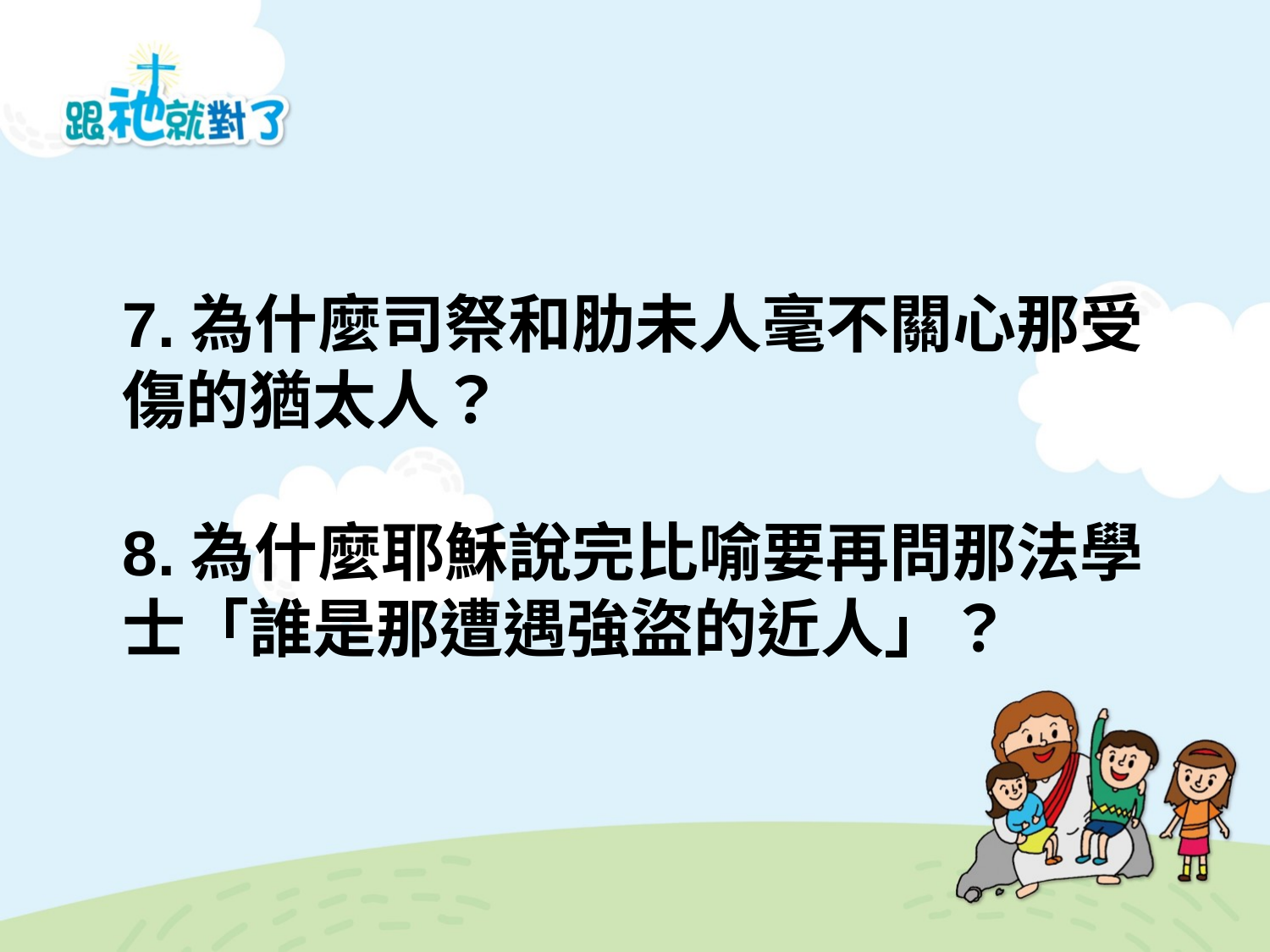

7.為什麼司祭和肋未人毫不關心那受傷的猶太人？

8.為什麼耶穌說完比喻要再問那法學士「誰是那遭遇強盜的近人」？